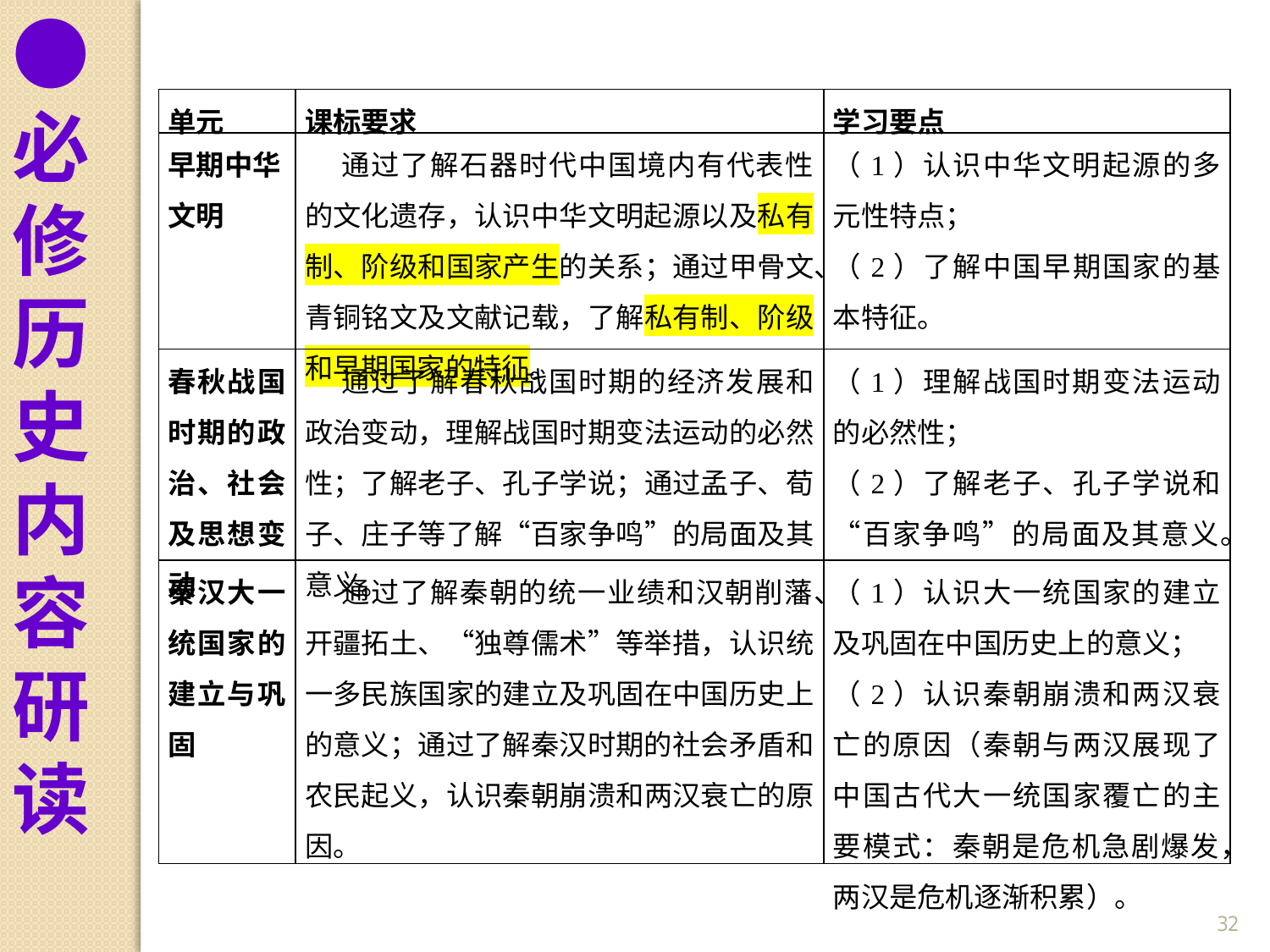

●必修历史内容研读
| 单元 | 课标要求 | 学习要点 |
| --- | --- | --- |
| 早期中华文明 | 通过了解石器时代中国境内有代表性的文化遗存，认识中华文明起源以及私有制、阶级和国家产生的关系；通过甲骨文、青铜铭文及文献记载，了解私有制、阶级和早期国家的特征。 | （1）认识中华文明起源的多元性特点； （2）了解中国早期国家的基本特征。 |
| 春秋战国时期的政治、社会及思想变动 | 通过了解春秋战国时期的经济发展和政治变动，理解战国时期变法运动的必然性；了解老子、孔子学说；通过孟子、荀子、庄子等了解“百家争鸣”的局面及其意义。 | （1）理解战国时期变法运动的必然性； （2）了解老子、孔子学说和“百家争鸣”的局面及其意义。 |
| 秦汉大一统国家的建立与巩固 | 通过了解秦朝的统一业绩和汉朝削藩、开疆拓土、“独尊儒术”等举措，认识统一多民族国家的建立及巩固在中国历史上的意义；通过了解秦汉时期的社会矛盾和农民起义，认识秦朝崩溃和两汉衰亡的原因。 | （1）认识大一统国家的建立及巩固在中国历史上的意义； （2）认识秦朝崩溃和两汉衰亡的原因（秦朝与两汉展现了中国古代大一统国家覆亡的主要模式：秦朝是危机急剧爆发，两汉是危机逐渐积累）。 |
32